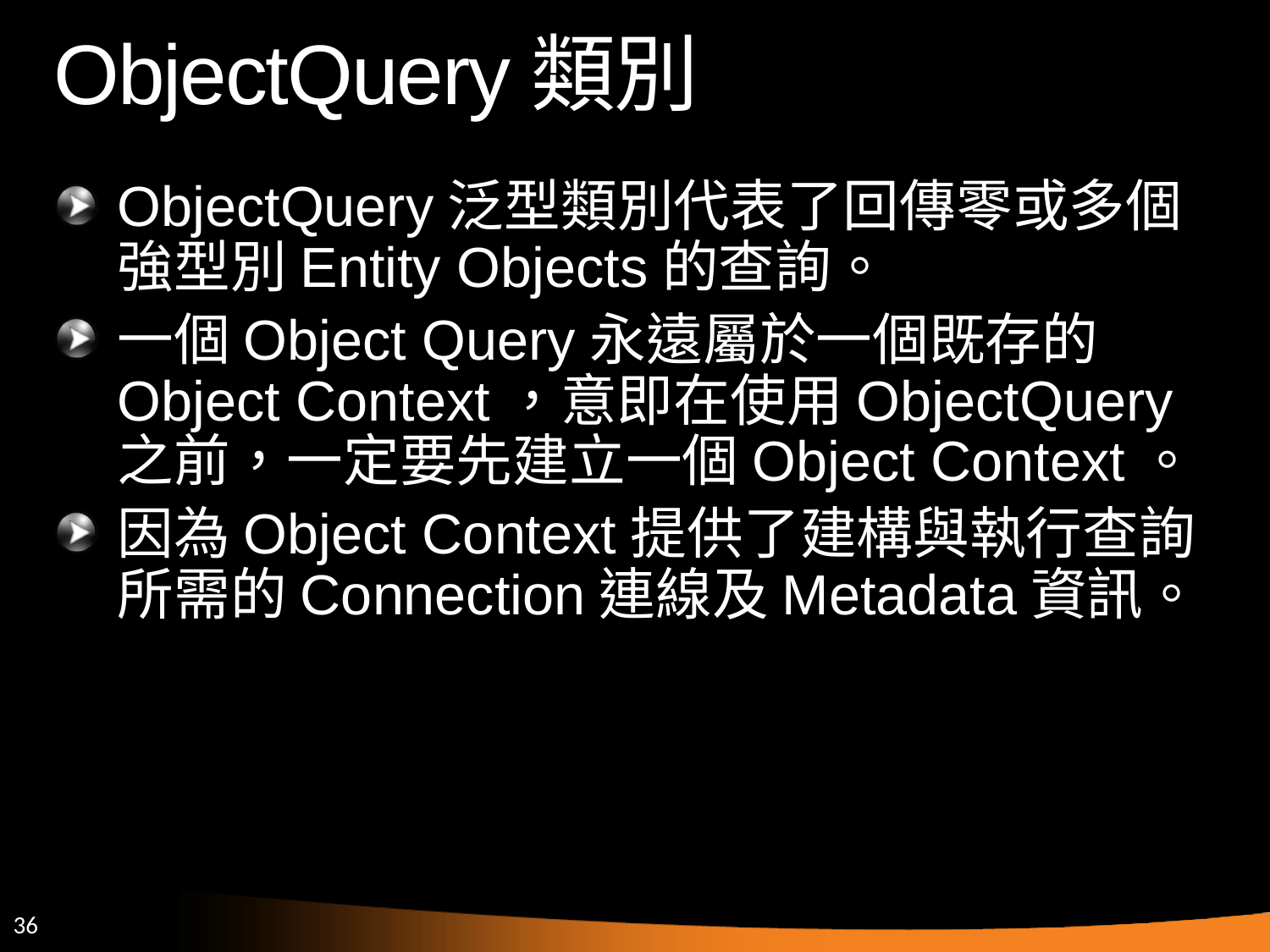

# ObjectQuery類別
ObjectQuery泛型類別代表了回傳零或多個強型別Entity Objects的查詢。
一個Object Query永遠屬於一個既存的Object Context，意即在使用ObjectQuery之前，一定要先建立一個Object Context。
因為Object Context提供了建構與執行查詢所需的Connection連線及Metadata資訊。